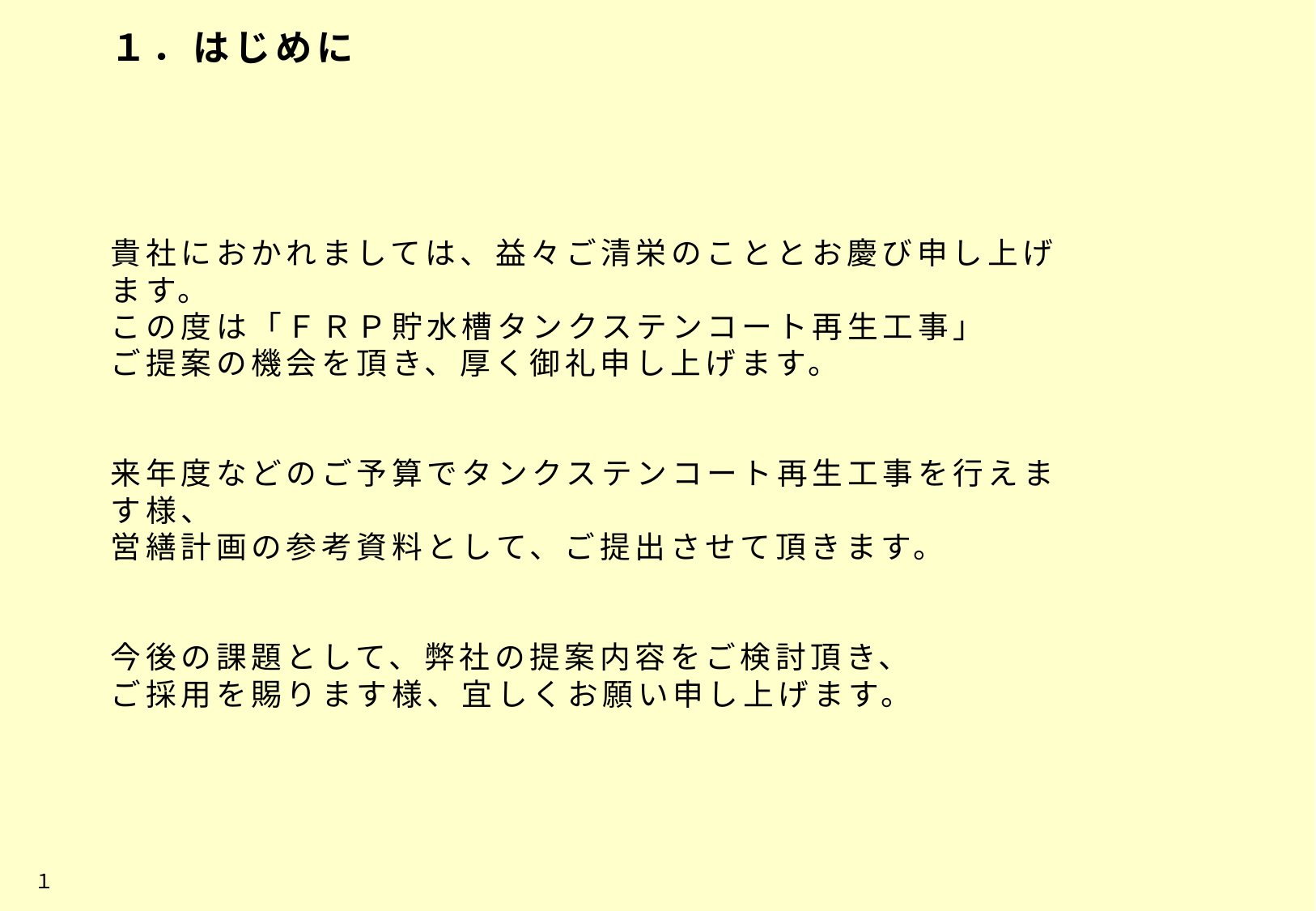

１．はじめに
貴社におかれましては、益々ご清栄のこととお慶び申し上げます。
この度は「ＦＲＰ貯水槽タンクステンコート再生工事」
ご提案の機会を頂き、厚く御礼申し上げます。

来年度などのご予算でタンクステンコート再生工事を行えます様、
営繕計画の参考資料として、ご提出させて頂きます。

今後の課題として、弊社の提案内容をご検討頂き、
ご採用を賜ります様、宜しくお願い申し上げます。
１